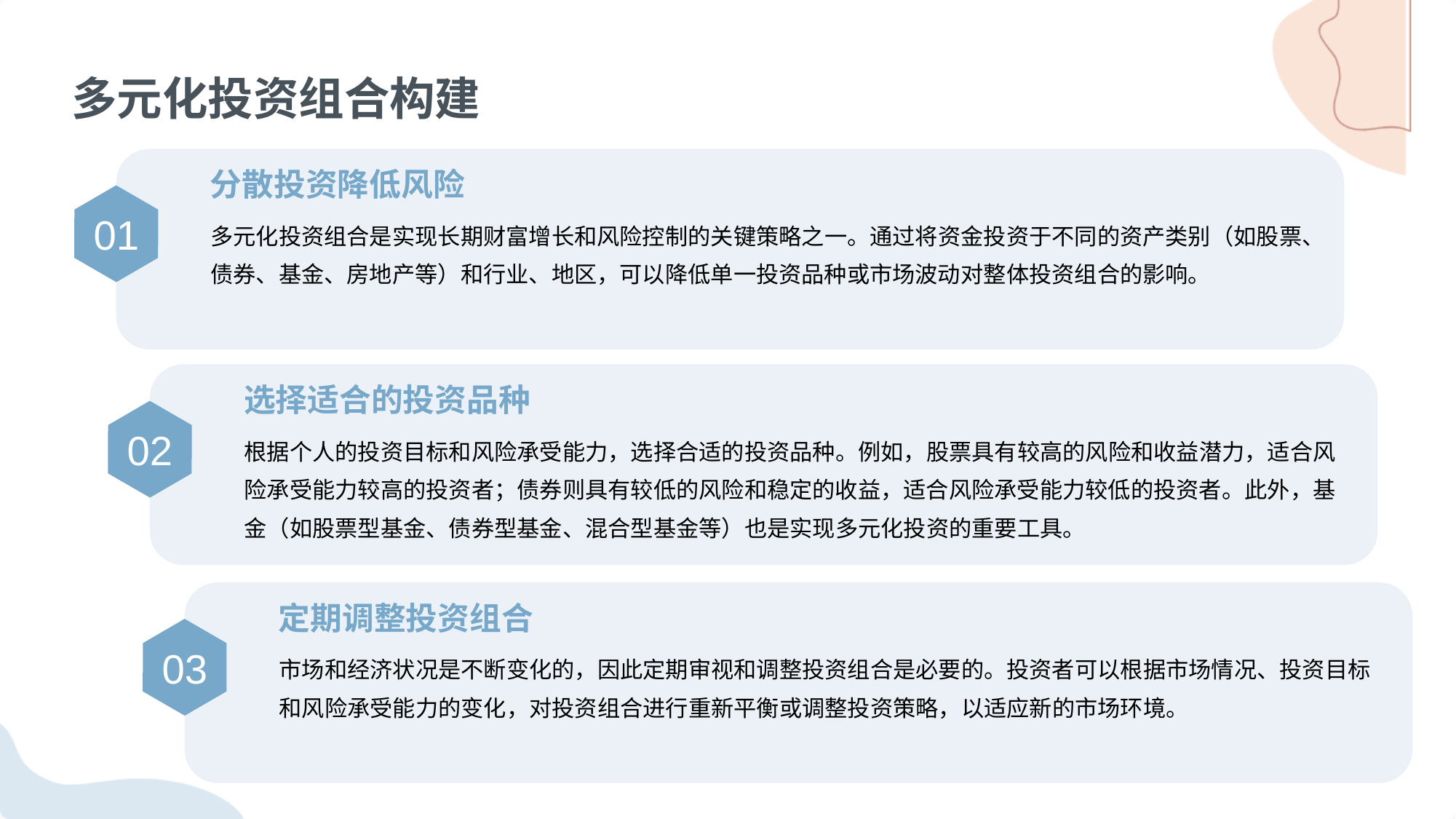

多元化投资组合构建

分散投资降低风险

01
多元化投资组合是实现长期财富增长和风险控制的关键策略之一。通过将资金投资于不同的资产类别（如股票、债券、基金、房地产等）和行业、地区，可以降低单一投资品种或市场波动对整体投资组合的影响。

选择适合的投资品种

02
根据个人的投资目标和风险承受能力，选择合适的投资品种。例如，股票具有较高的风险和收益潜力，适合风险承受能力较高的投资者；债券则具有较低的风险和稳定的收益，适合风险承受能力较低的投资者。此外，基金（如股票型基金、债券型基金、混合型基金等）也是实现多元化投资的重要工具。

定期调整投资组合

03
市场和经济状况是不断变化的，因此定期审视和调整投资组合是必要的。投资者可以根据市场情况、投资目标和风险承受能力的变化，对投资组合进行重新平衡或调整投资策略，以适应新的市场环境。